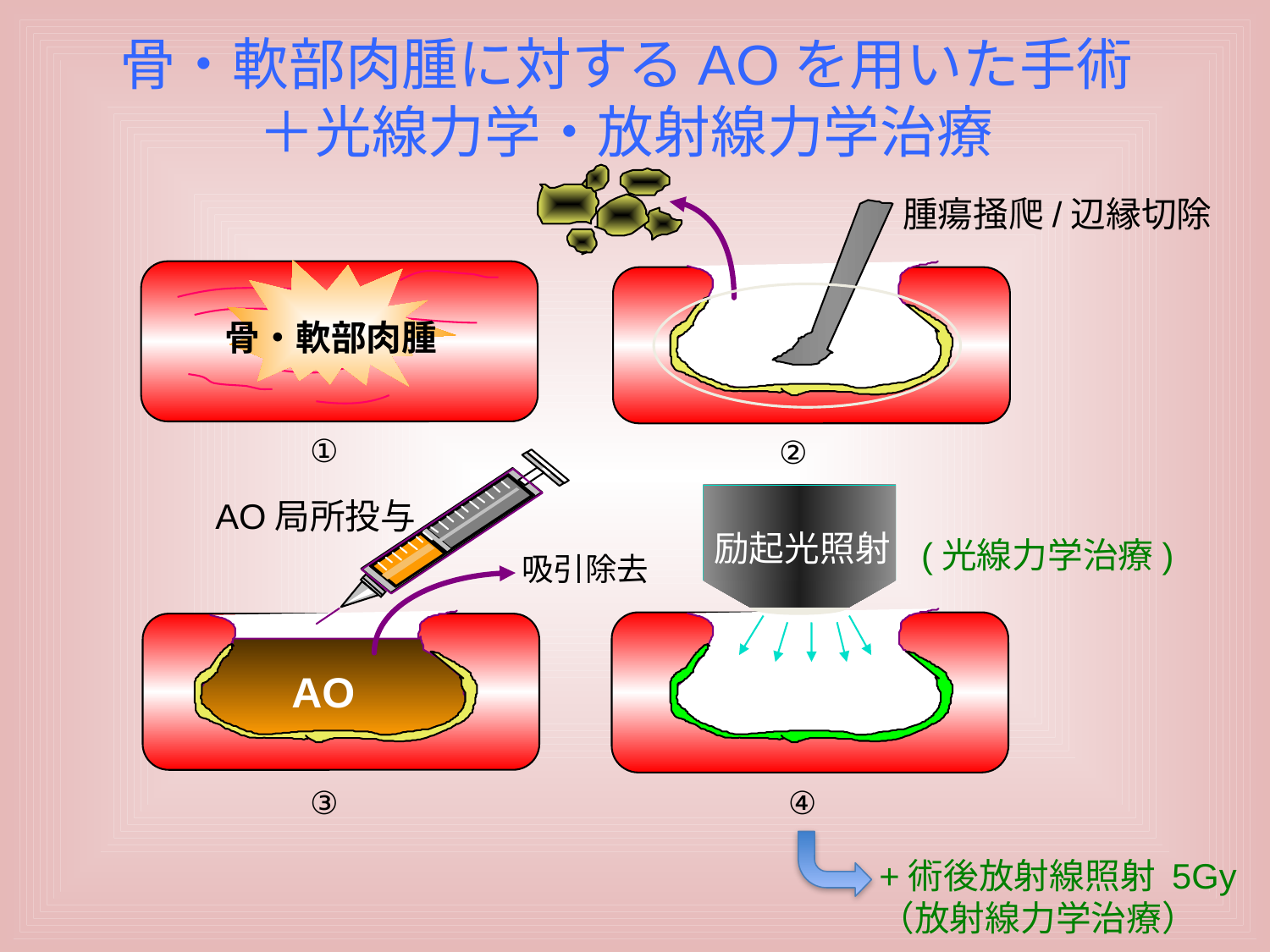

# 骨・軟部肉腫に対するAOを用いた手術 ＋光線力学・放射線力学治療

腫瘍掻爬/辺縁切除

骨・軟部肉腫

AO局所投与

(光線力学治療)

吸引除去

AO
+術後放射線照射 5Gy
（放射線力学治療）

①
②
励起光照射
③
④